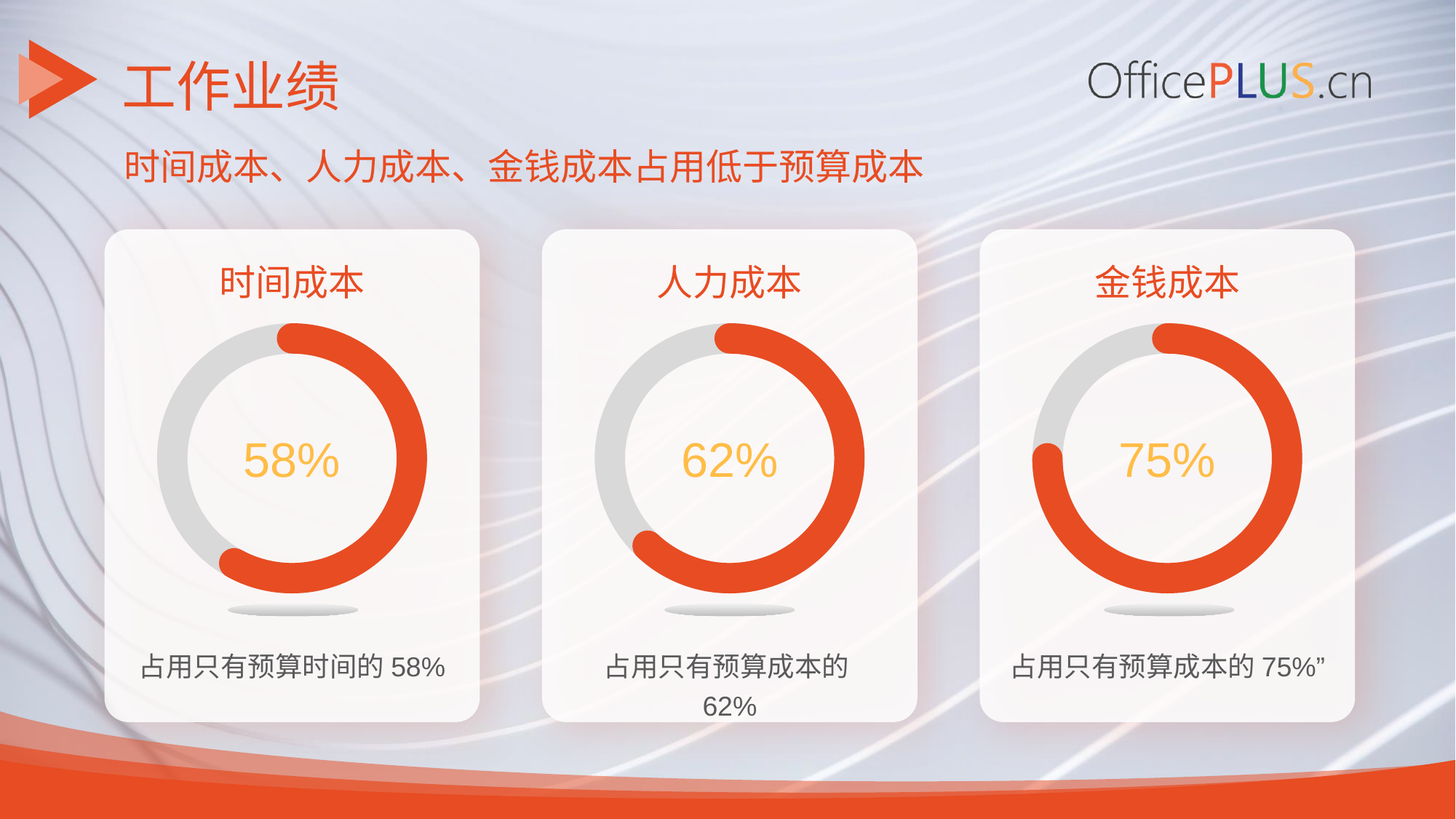

工作业绩
时间成本、人力成本、金钱成本占用低于预算成本

时间成本
人力成本
金钱成本

58%
62%
75%

占用只有预算时间的58%
占用只有预算成本的62%
占用只有预算成本的75%”